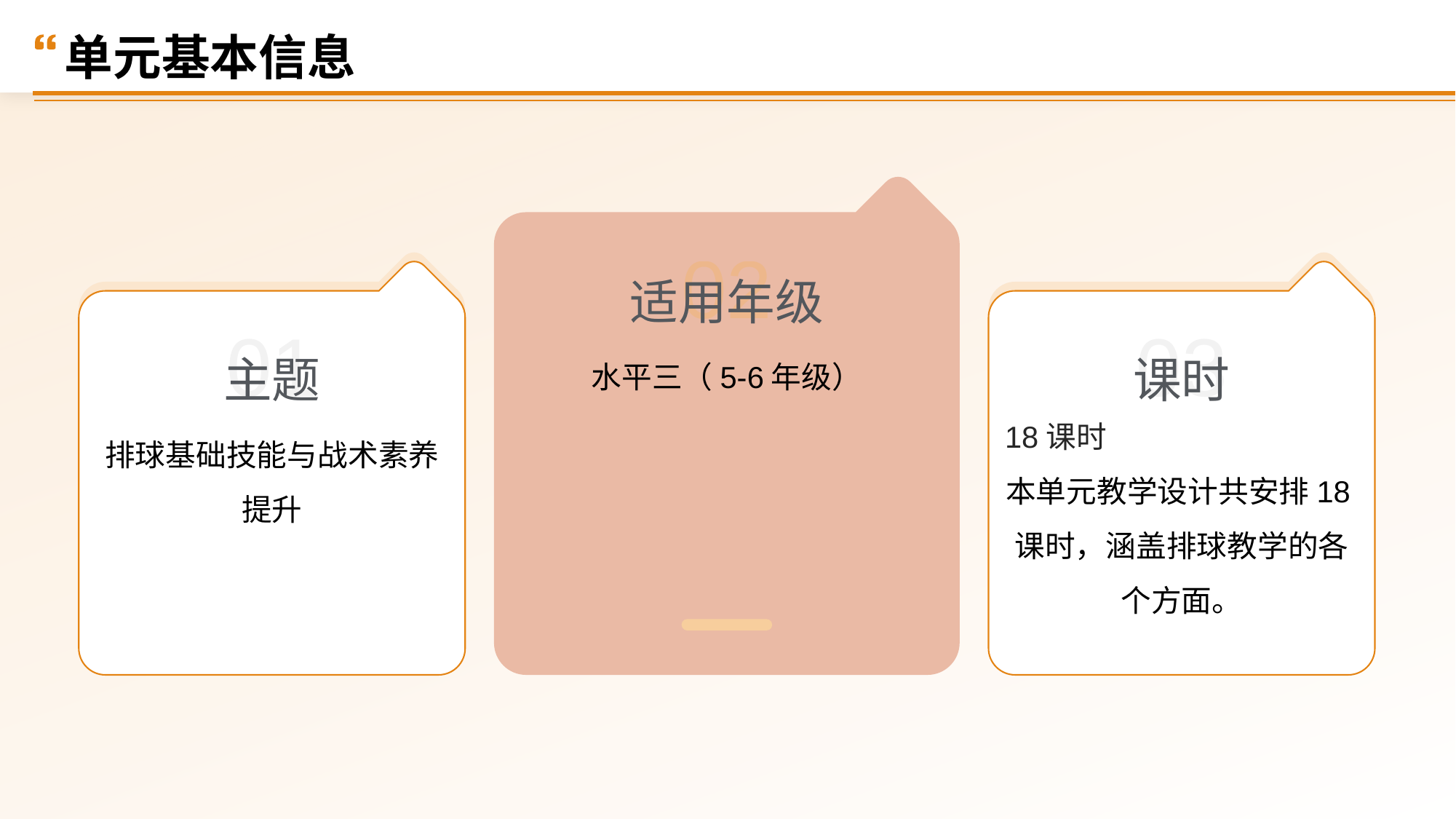

单元基本信息

02

适用年级
01
03
水平三（5-6年级）
主题
课时
排球基础技能与战术素养提升
18课时
本单元教学设计共安排18课时，涵盖排球教学的各个方面。